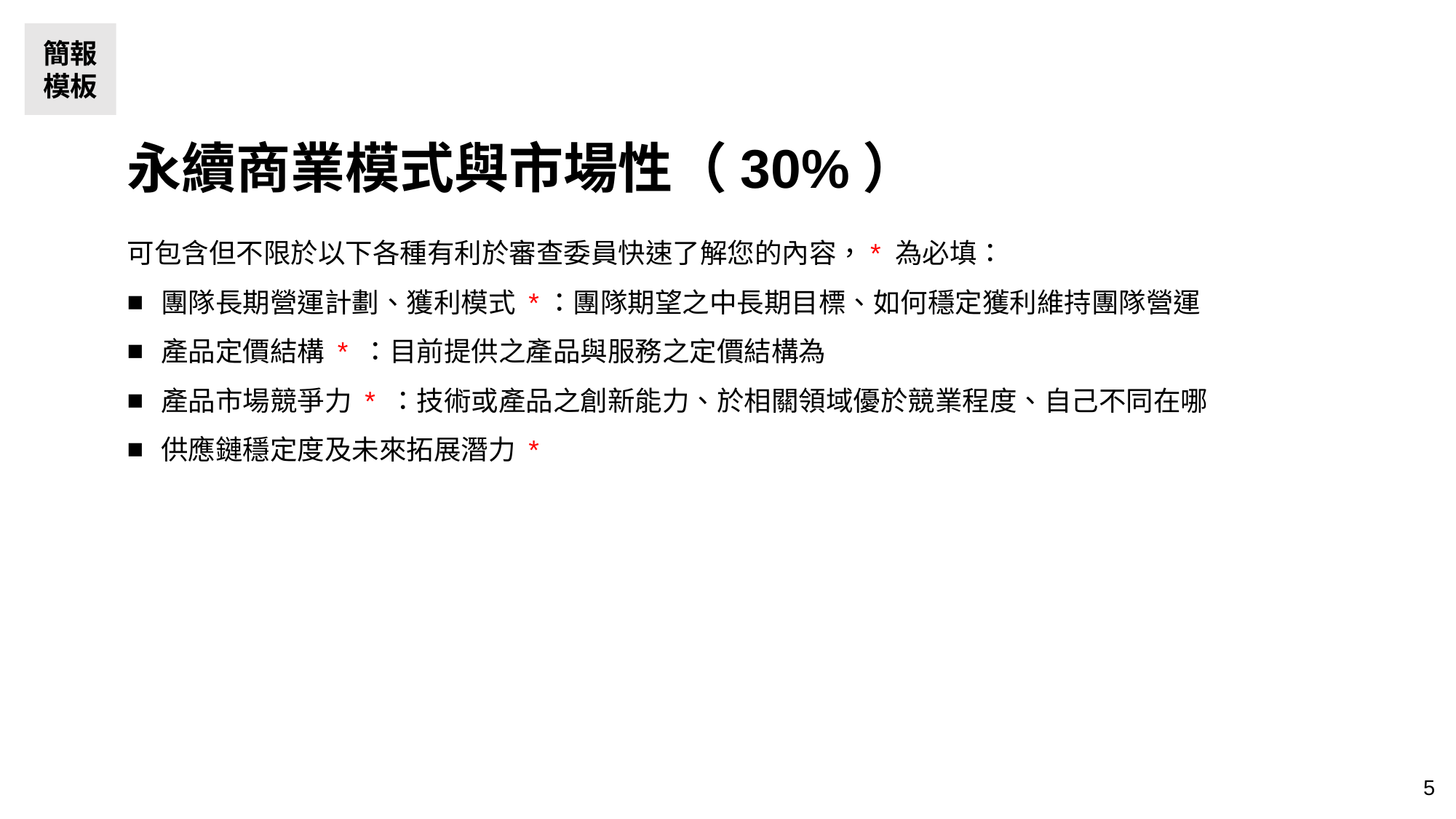

簡報
模板
永續商業模式與市場性（30%）
可包含但不限於以下各種有利於審查委員快速了解您的內容，* 為必填：
團隊長期營運計劃、獲利模式 *：團隊期望之中長期目標、如何穩定獲利維持團隊營運
產品定價結構 * ：目前提供之產品與服務之定價結構為
產品市場競爭力 * ：技術或產品之創新能力、於相關領域優於競業程度、自己不同在哪
供應鏈穩定度及未來拓展潛力 *
5